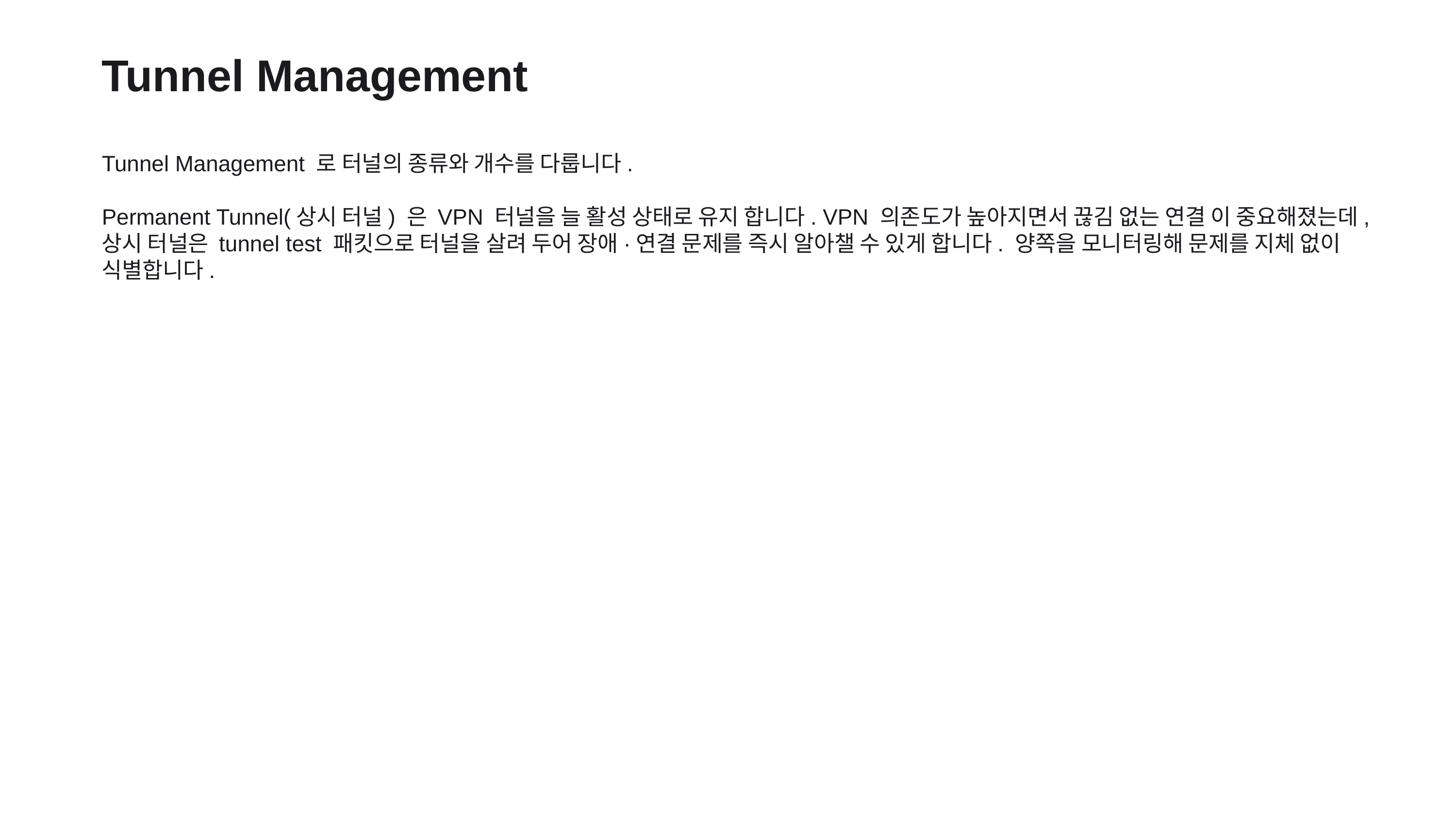

Tunnel Management
Tunnel Management 로 터널의 종류와 개수를 다룹니다.

Permanent Tunnel(상시 터널) 은 VPN 터널을 늘 활성 상태로 유지 합니다. VPN 의존도가 높아지면서 끊김 없는 연결 이 중요해졌는데, 상시 터널은 tunnel test 패킷으로 터널을 살려 두어 장애·연결 문제를 즉시 알아챌 수 있게 합니다. 양쪽을 모니터링해 문제를 지체 없이 식별합니다.